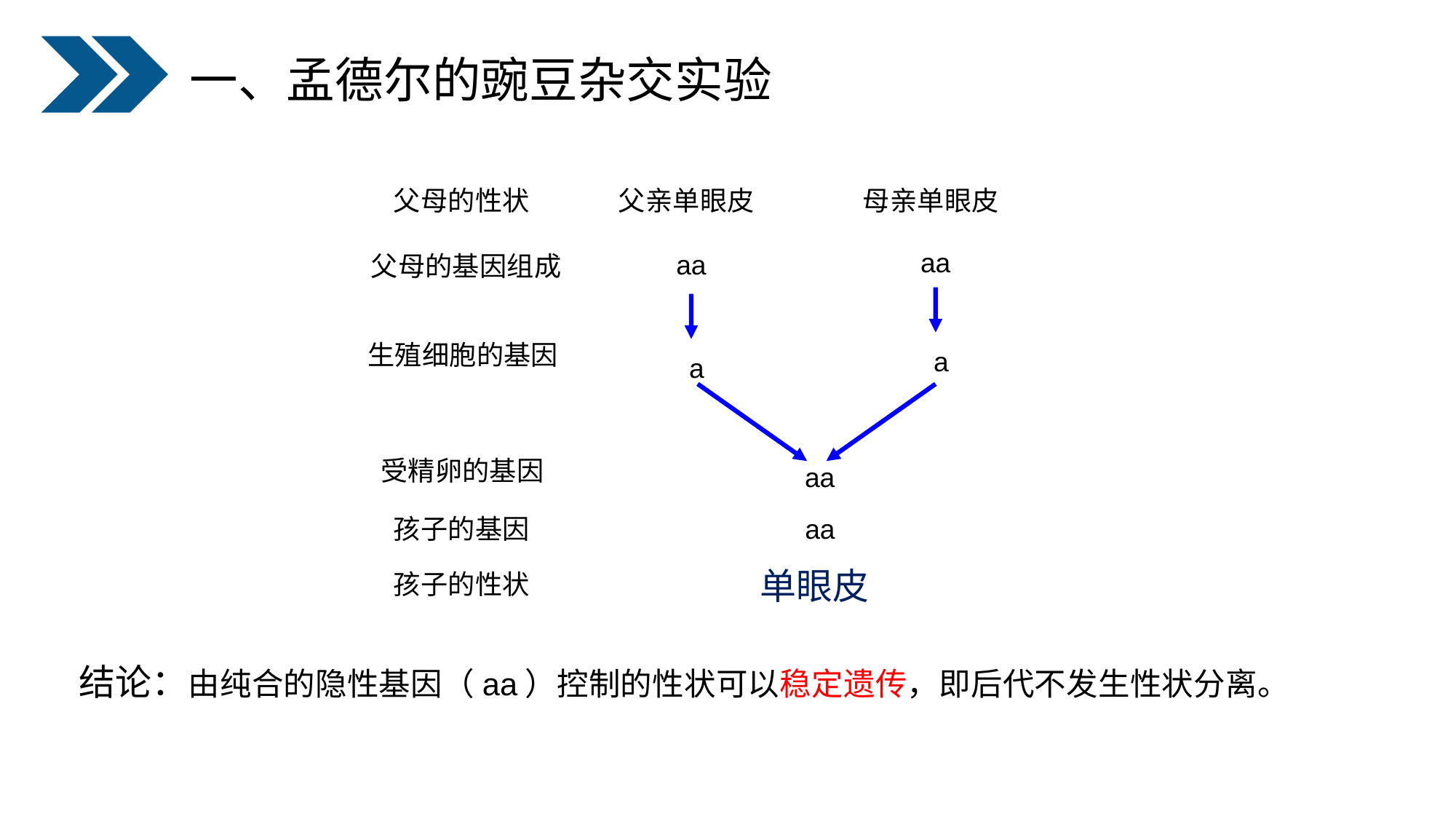

一、孟德尔的豌豆杂交实验
父母的性状
父亲单眼皮
母亲单眼皮
aa
aa
父母的基因组成

生殖细胞的基因
a
a

受精卵的基因
aa
孩子的基因
aa
单眼皮
孩子的性状
结论：由纯合的隐性基因（aa）控制的性状可以稳定遗传，即后代不发生性状分离。